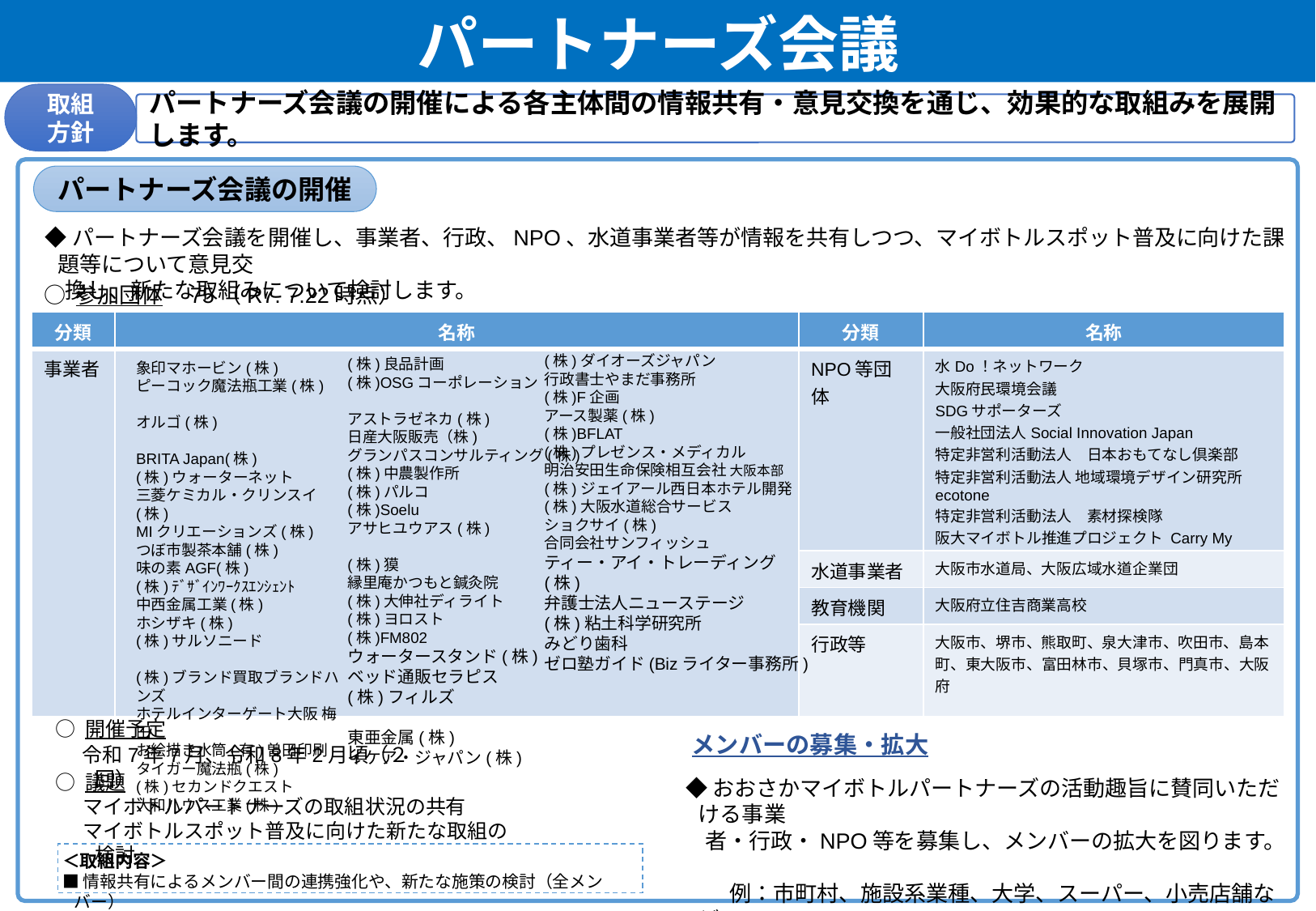

パートナーズ会議
取組
方針
パートナーズ会議の開催による各主体間の情報共有・意見交換を通じ、効果的な取組みを展開します。

パートナーズ会議の開催
◆パートナーズ会議を開催し、事業者、行政、NPO、水道事業者等が情報を共有しつつ、マイボトルスポット普及に向けた課題等について意見交
   換し、新たな取組みについて検討します。
○ 参加団体　75（R7. 7.22時点）
| 分類 | 名称 | 分類 | 名称 |
| --- | --- | --- | --- |
| 事業者 |  | NPO等団体 | 水Do！ネットワーク 大阪府民環境会議 SDGサポーターズ 一般社団法人Social Innovation Japan 特定非営利活動法人　日本おもてなし倶楽部 特定非営利活動法人 地域環境デザイン研究所ecotone 特定非営利活動法人　素材探検隊 阪大マイボトル推進プロジェクト Carry My Bottle |
|  |  | 水道事業者 | 大阪市水道局、大阪広域水道企業団 |
|  |  | 教育機関 | 大阪府立住吉商業高校 |
|  |  | 行政等 | 大阪市、堺市、熊取町、泉大津市、吹田市、島本町、東大阪市、富田林市、貝塚市、門真市、大阪府 |
(株)ダイオーズジャパン
行政書士やまだ事務所
(株)F企画
アース製薬(株)
(株)BFLAT
(株)プレゼンス・メディカル
明治安田生命保険相互会社 大阪本部
(株)ジェイアール西日本ホテル開発
(株)大阪水道総合サービス
ショクサイ(株)
合同会社サンフィッシュ
ティー・アイ・トレーディング(株)
弁護士法人ニューステージ
(株)粘土科学研究所
みどり歯科
ゼロ塾ガイド(Bizライター事務所)
(株)良品計画
(株)OSGコーポレーション
アストラゼネカ(株)
日産大阪販売（株)
グランパスコンサルティング(株)
(株)中農製作所
(株)パルコ
(株)Soelu
アサヒユウアス(株)
(株)獏
縁里庵かつもと鍼灸院
(株)大伸社ディライト
(株)ヨロスト
(株)FM802
ウォータースタンド(株)
ベッド通販セラピス
(株)フィルズ
東亜金属(株)
イケア・ジャパン(株)

象印マホービン(株)
ピーコック魔法瓶工業(株)
オルゴ(株)
BRITA Japan(株)
(株)ウォーターネット
三菱ケミカル・クリンスイ(株)
MIクリエーションズ(株)
つぼ市製茶本舗(株)
味の素AGF(株)
(株)ﾃﾞｻﾞｲﾝﾜｰｸｽｴﾝｼｪﾝﾄ
中西金属工業(株)
ホシザキ(株)
(株)サルソニード
(株)ブランド買取ブランドハンズ
ホテルインターゲート大阪 梅田
お絵描き水筒(有)曽田印刷
タイガー魔法瓶(株)
(株)セカンドクエスト
大和ハウス工業(株)

○ 開催予定
メンバーの募集・拡大
令和7年7月、令和8年2月頃（２回）
○ 議題
◆おおさかマイボトルパートナーズの活動趣旨に賛同いただける事業
   者・行政・NPO等を募集し、メンバーの拡大を図ります。

　　例：市町村、施設系業種、大学、スーパー、小売店舗など
マイボトルパートナーズの取組状況の共有
マイボトルスポット普及に向けた新たな取組の検討
＜取組内容＞
■情報共有によるメンバー間の連携強化や、新たな施策の検討（全メンバー）